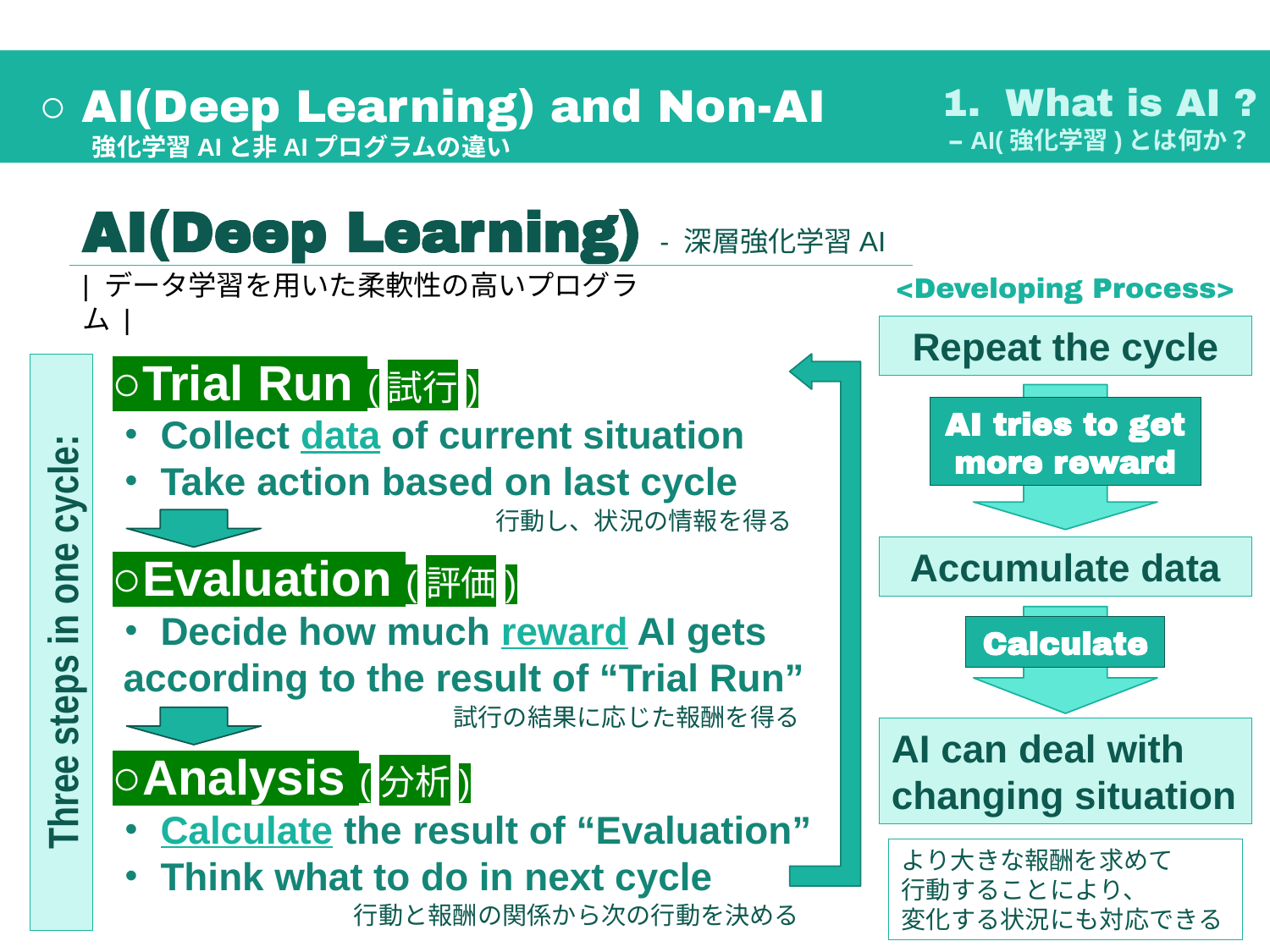

○ AI(Deep Learning) and Non-AI
　     強化学習AIと非AIプログラムの違い
What is AI ?
– AI(強化学習)とは何か？
2. Why AI is necessary ? – AIが必要な理由
AI(Deep Learning) - 深層強化学習AI
| データ学習を用いた柔軟性の高いプログラム |
<Developing Process>
Repeat the cycle
○Trial Run (試行)
・Collect data of current situation
・Take action based on last cycle

AI tries to get more reward
行動し、状況の情報を得る

Accumulate data
○Evaluation (評価)
・Decide how much reward AI gets
 according to the result of “Trial Run”

Three steps in one cycle:
Calculate
試行の結果に応じた報酬を得る

AI can deal with changing situation
○Analysis (分析)
・Calculate the result of “Evaluation”
・Think what to do in next cycle
より大きな報酬を求めて
行動することにより、
変化する状況にも対応できる
行動と報酬の関係から次の行動を決める